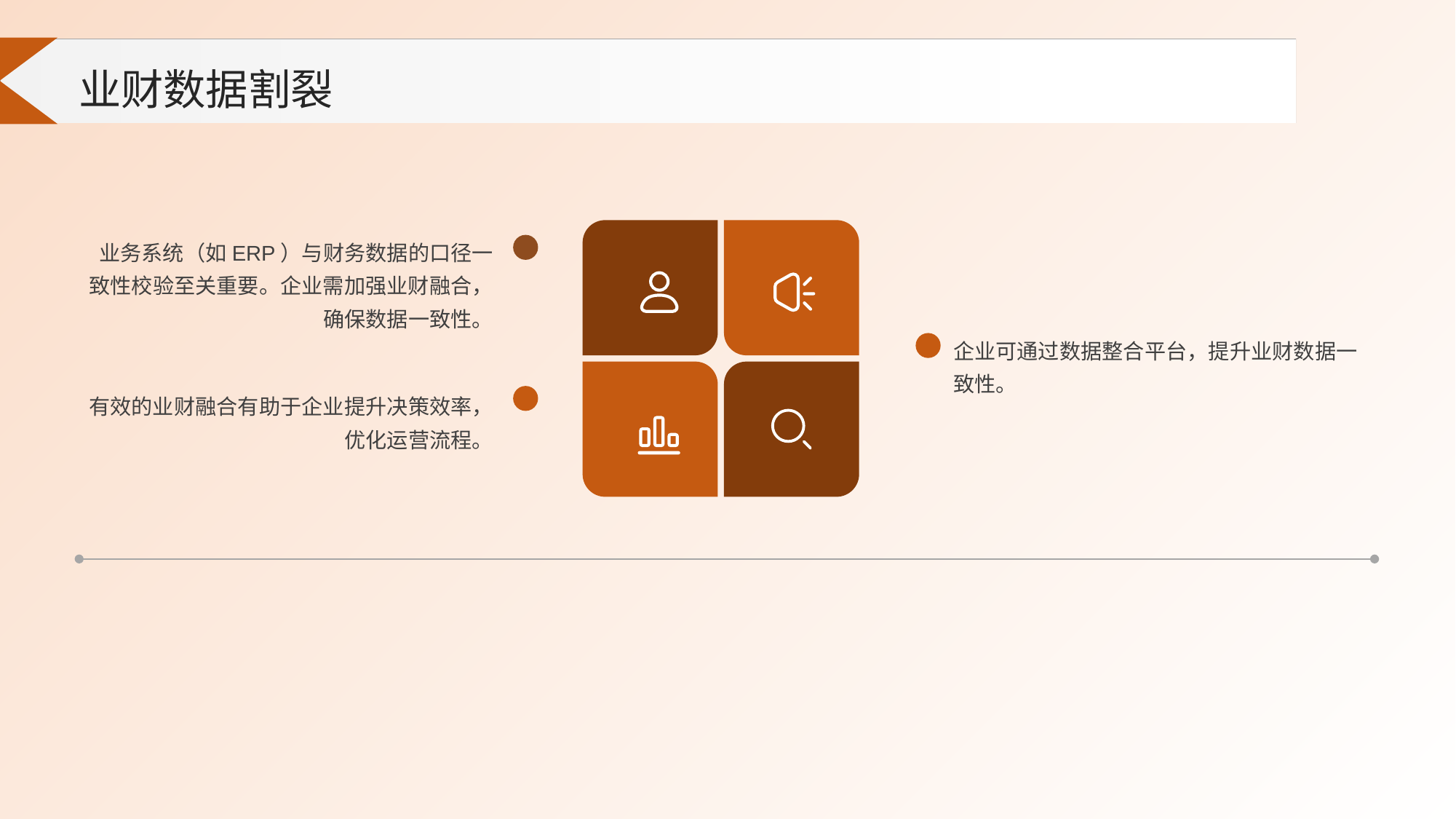

业财数据割裂

业务系统（如ERP）与财务数据的口径一致性校验至关重要。企业需加强业财融合，确保数据一致性。

企业可通过数据整合平台，提升业财数据一致性。

有效的业财融合有助于企业提升决策效率，优化运营流程。